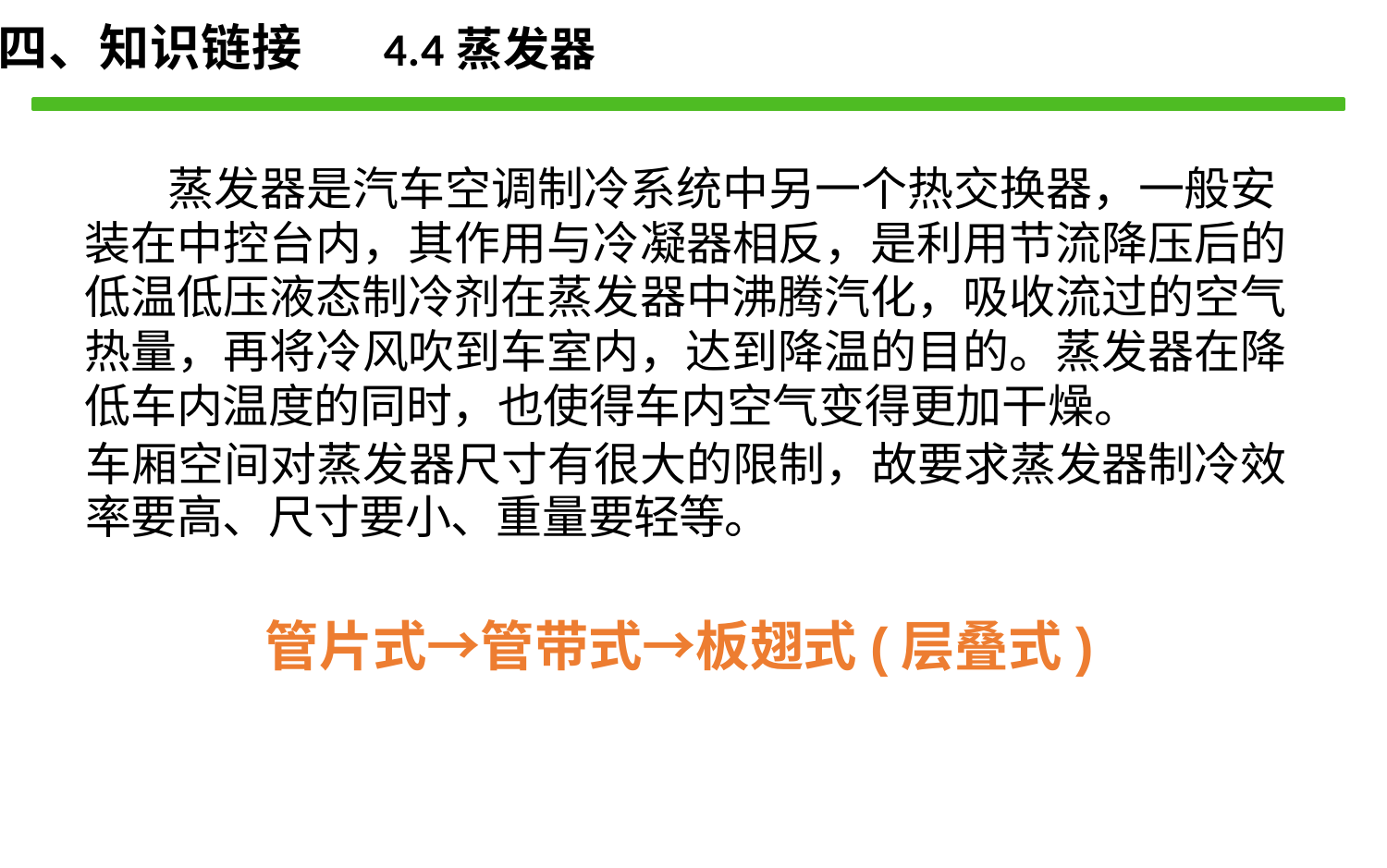

四、知识链接     4.4蒸发器

蒸发器是汽车空调制冷系统中另一个热交换器，一般安  装在中控台内，其作用与冷凝器相反，是利用节流降压后的 低温低压液态制冷剂在蒸发器中沸腾汽化，吸收流过的空气 热量，再将冷风吹到车室内，达到降温的目的。蒸发器在降 低车内温度的同时，也使得车内空气变得更加干燥。
车厢空间对蒸发器尺寸有很大的限制，故要求蒸发器制冷效 率要高、尺寸要小、重量要轻等。

管片式→管带式→板翅式(层叠式)